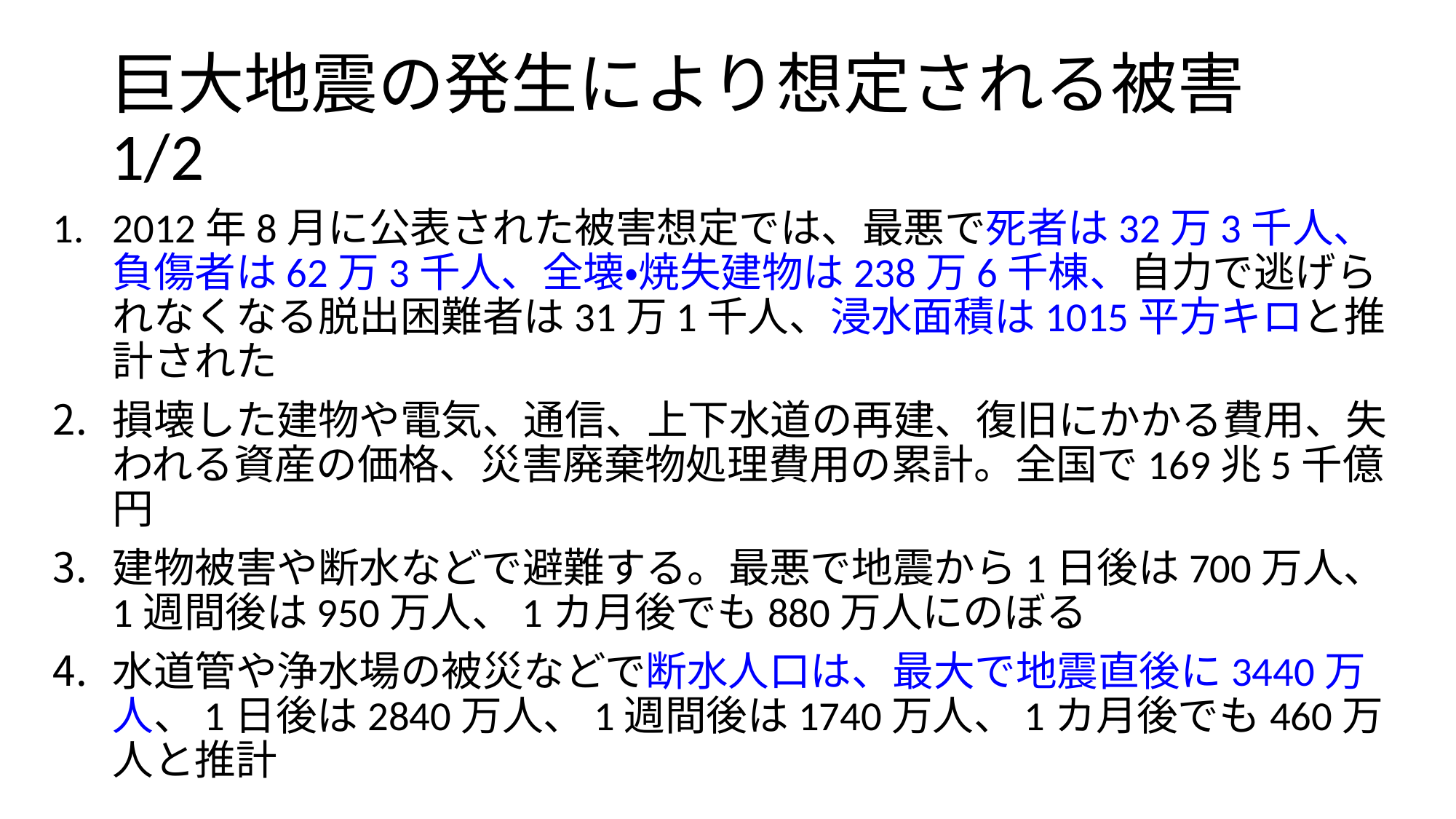

# 巨大地震の発生により想定される被害 1/2
2012年8月に公表された被害想定では、最悪で死者は32万3千人、負傷者は62万3千人、全壊・焼失建物は238万6千棟、自力で逃げられなくなる脱出困難者は31万1千人、浸水面積は1015平方キロと推計された
損壊した建物や電気、通信、上下水道の再建、復旧にかかる費用、失われる資産の価格、災害廃棄物処理費用の累計。全国で169兆5千億円
建物被害や断水などで避難する。最悪で地震から1日後は700万人、1週間後は950万人、1カ月後でも880万人にのぼる
水道管や浄水場の被災などで断水人口は、最大で地震直後に3440万人、1日後は2840万人、1週間後は1740万人、1カ月後でも460万人と推計